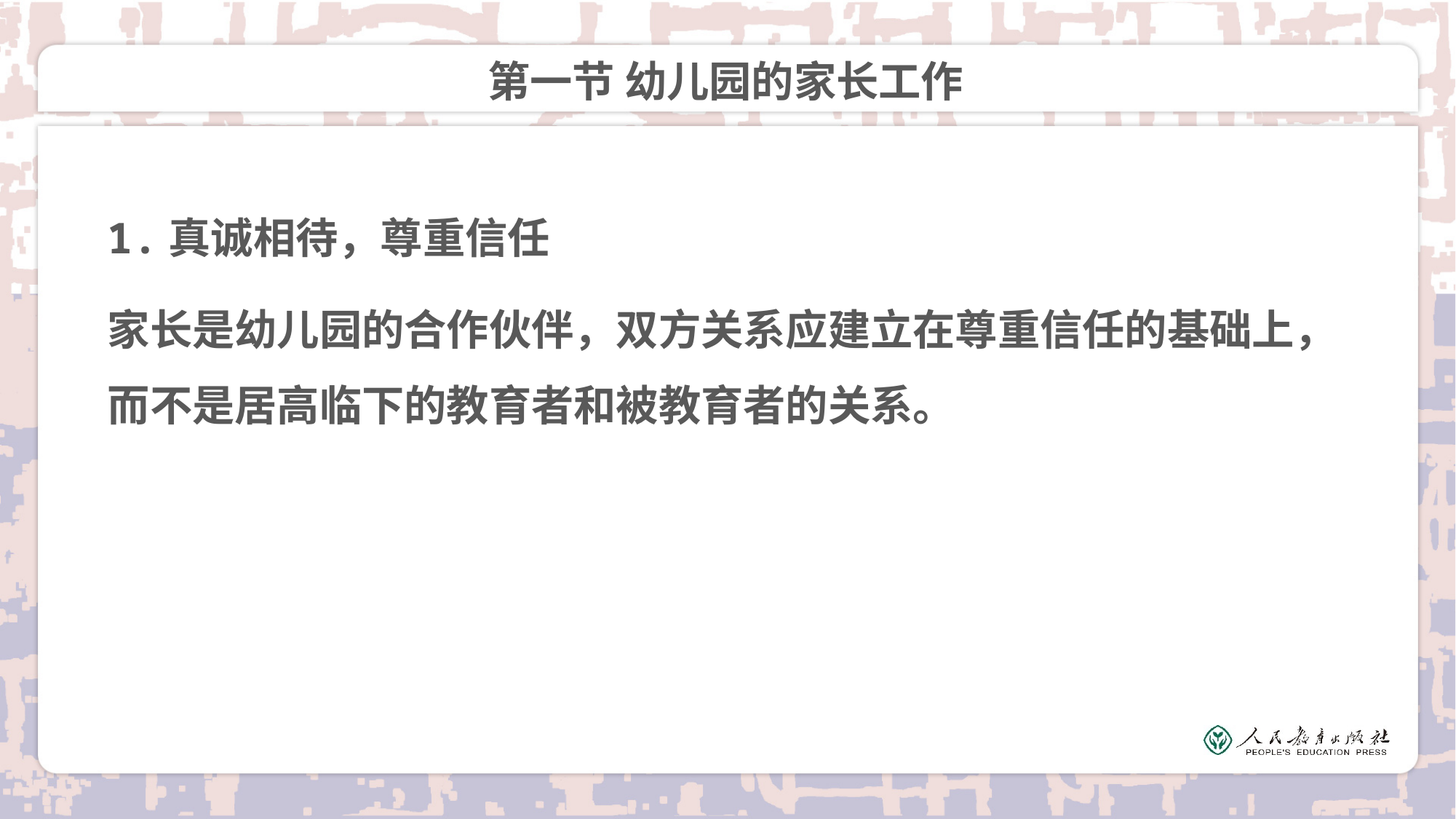

# 第一节 幼儿园的家长工作
1.真诚相待，尊重信任
家长是幼儿园的合作伙伴，双方关系应建立在尊重信任的基础上，而不是居高临下的教育者和被教育者的关系。